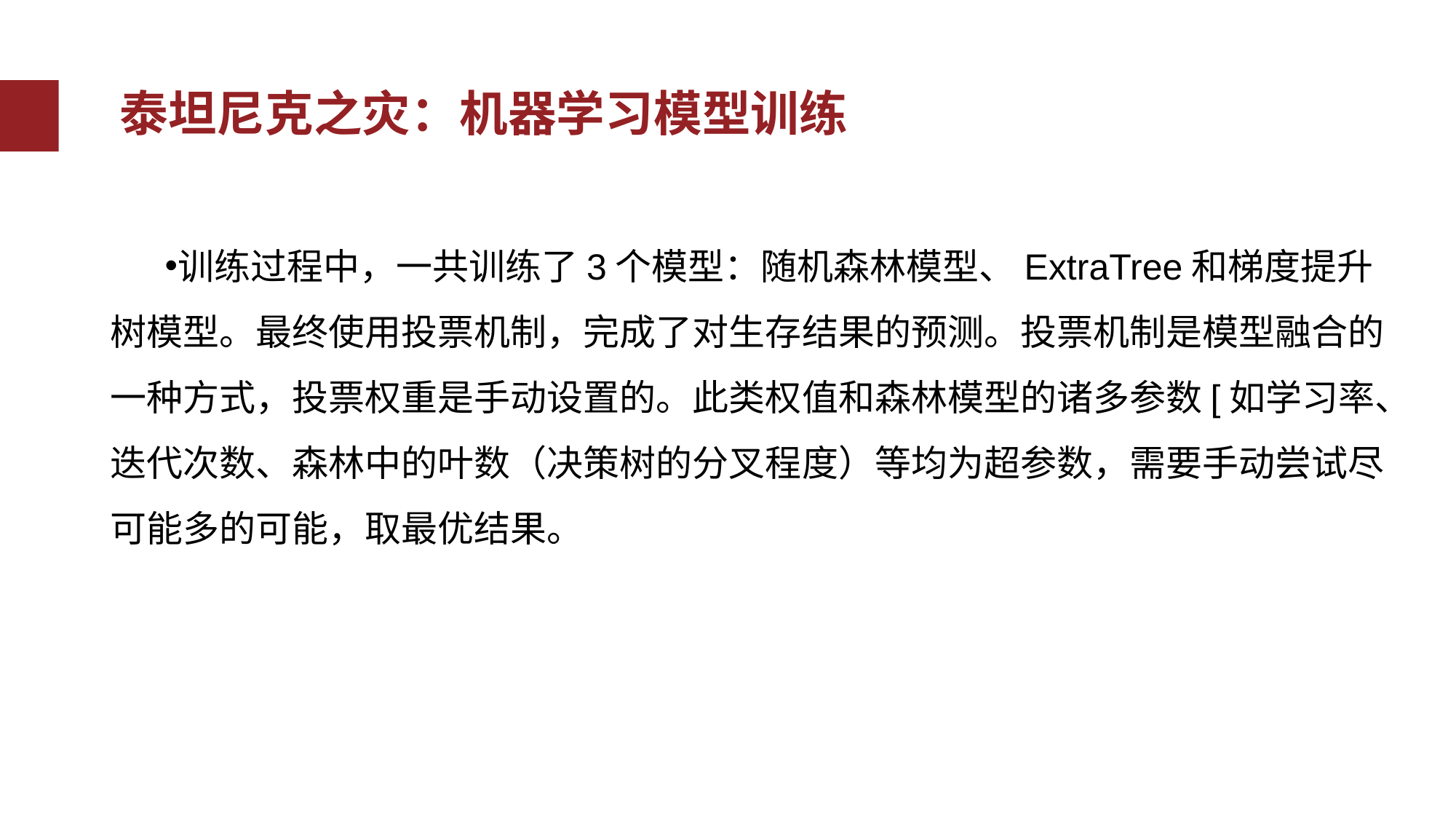

泰坦尼克之灾：机器学习模型训练

训练过程中，一共训练了3个模型：随机森林模型、ExtraTree和梯度提升树模型。最终使用投票机制，完成了对生存结果的预测。投票机制是模型融合的一种方式，投票权重是手动设置的。此类权值和森林模型的诸多参数[如学习率、迭代次数、森林中的叶数（决策树的分叉程度）等均为超参数，需要手动尝试尽可能多的可能，取最优结果。